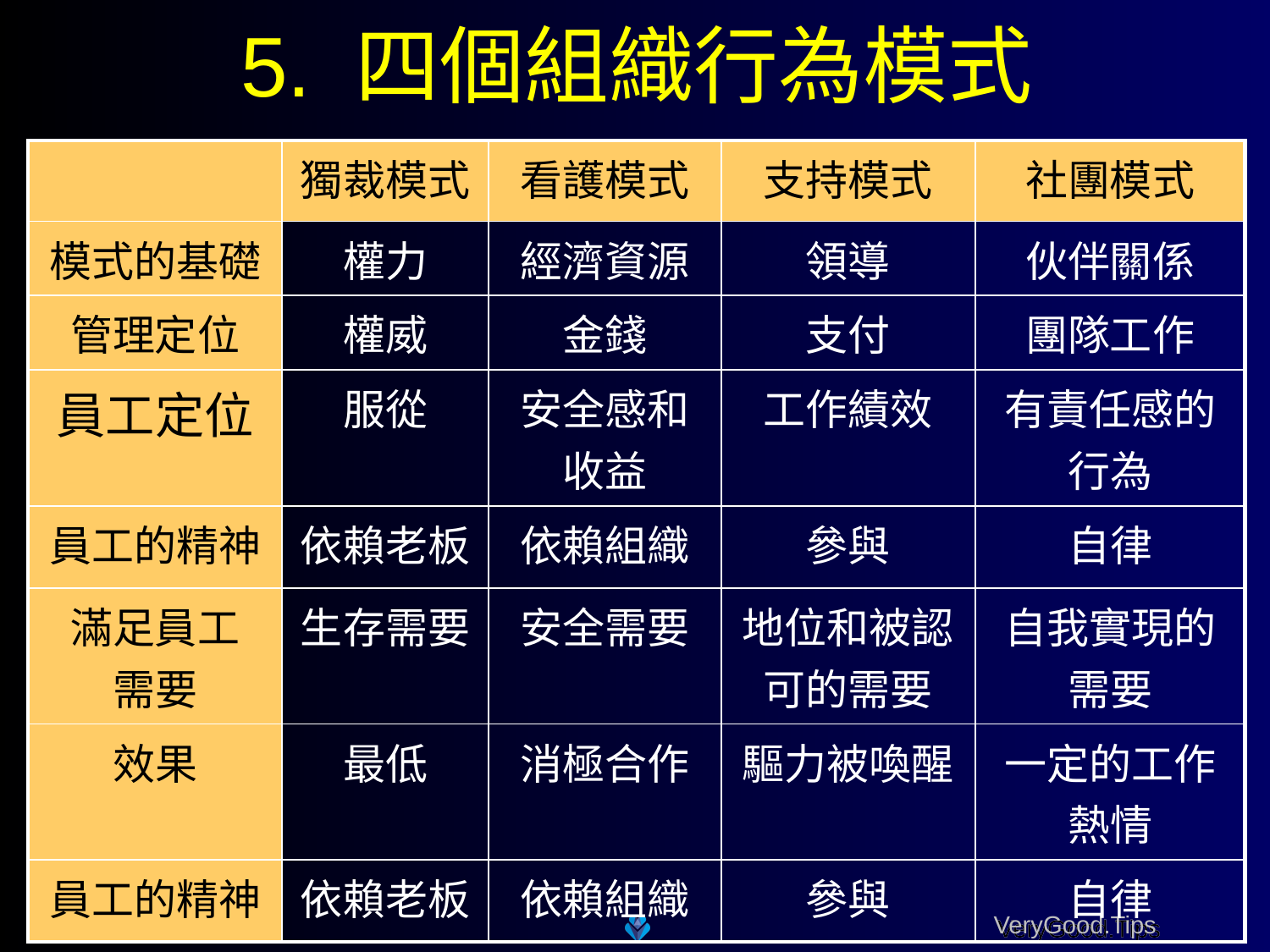

# 5. 四個組織行為模式
|  | 獨裁模式 | 看護模式 | 支持模式 | 社團模式 |
| --- | --- | --- | --- | --- |
| 模式的基礎 | 權力 | 經濟資源 | 領導 | 伙伴關係 |
| 管理定位 | 權威 | 金錢 | 支付 | 團隊工作 |
| 員工定位 | 服從 | 安全感和 收益 | 工作績效 | 有責任感的 行為 |
| 員工的精神 | 依賴老板 | 依賴組織 | 參與 | 自律 |
| 滿足員工 需要 | 生存需要 | 安全需要 | 地位和被認可的需要 | 自我實現的需要 |
| 效果 | 最低 | 消極合作 | 驅力被喚醒 | 一定的工作熱情 |
| 員工的精神 | 依賴老板 | 依賴組織 | 參與 | 自律 |